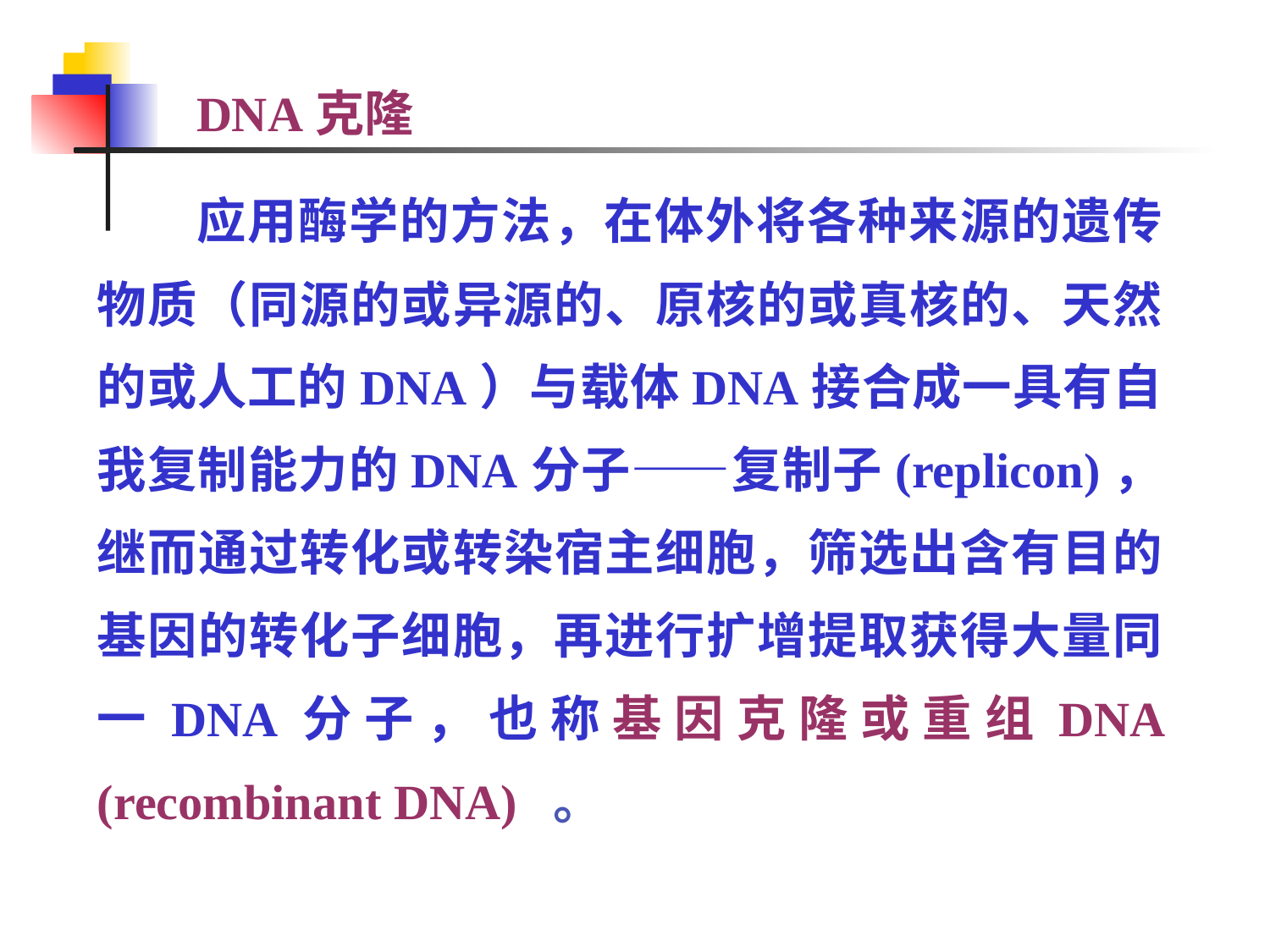

DNA克隆
应用酶学的方法，在体外将各种来源的遗传物质（同源的或异源的、原核的或真核的、天然的或人工的DNA）与载体DNA接合成一具有自我复制能力的DNA分子——复制子(replicon)，继而通过转化或转染宿主细胞，筛选出含有目的基因的转化子细胞，再进行扩增提取获得大量同一DNA分子，也称基因克隆或重组DNA (recombinant DNA)  。